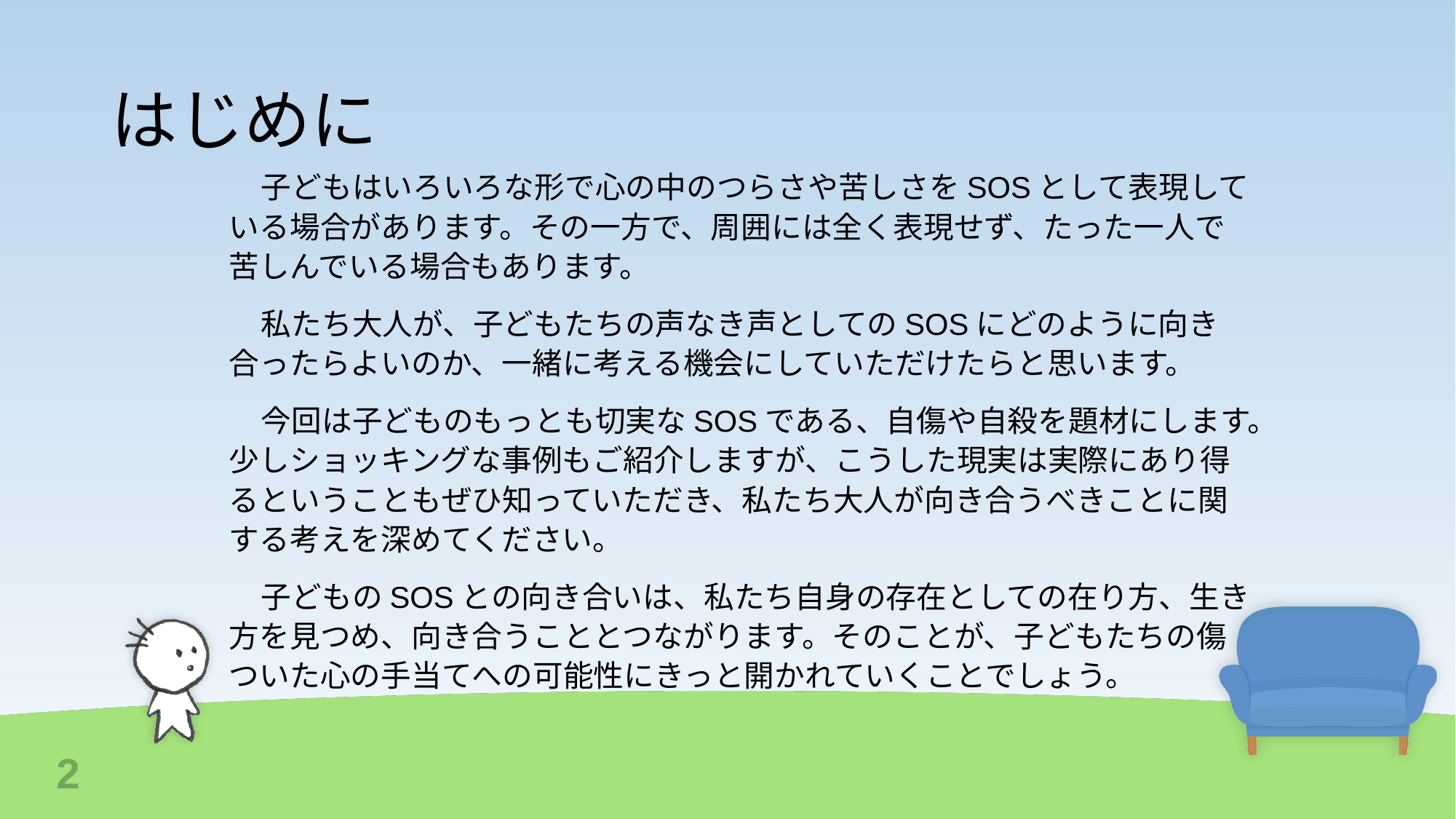

# はじめに
子どもはいろいろな形で心の中のつらさや苦しさをSOSとして表現している場合があります。その一方で、周囲には全く表現せず、たった一人で苦しんでいる場合もあります。
私たち大人が、子どもたちの声なき声としてのSOSにどのように向き合ったらよいのか、一緒に考える機会にしていただけたらと思います。
今回は子どものもっとも切実なSOSである、自傷や自殺を題材にします。少しショッキングな事例もご紹介しますが、こうした現実は実際にあり得るということもぜひ知っていただき、私たち大人が向き合うべきことに関する考えを深めてください。
子どものSOSとの向き合いは、私たち自身の存在としての在り方、生き方を見つめ、向き合うこととつながります。そのことが、子どもたちの傷ついた心の手当てへの可能性にきっと開かれていくことでしょう。
2